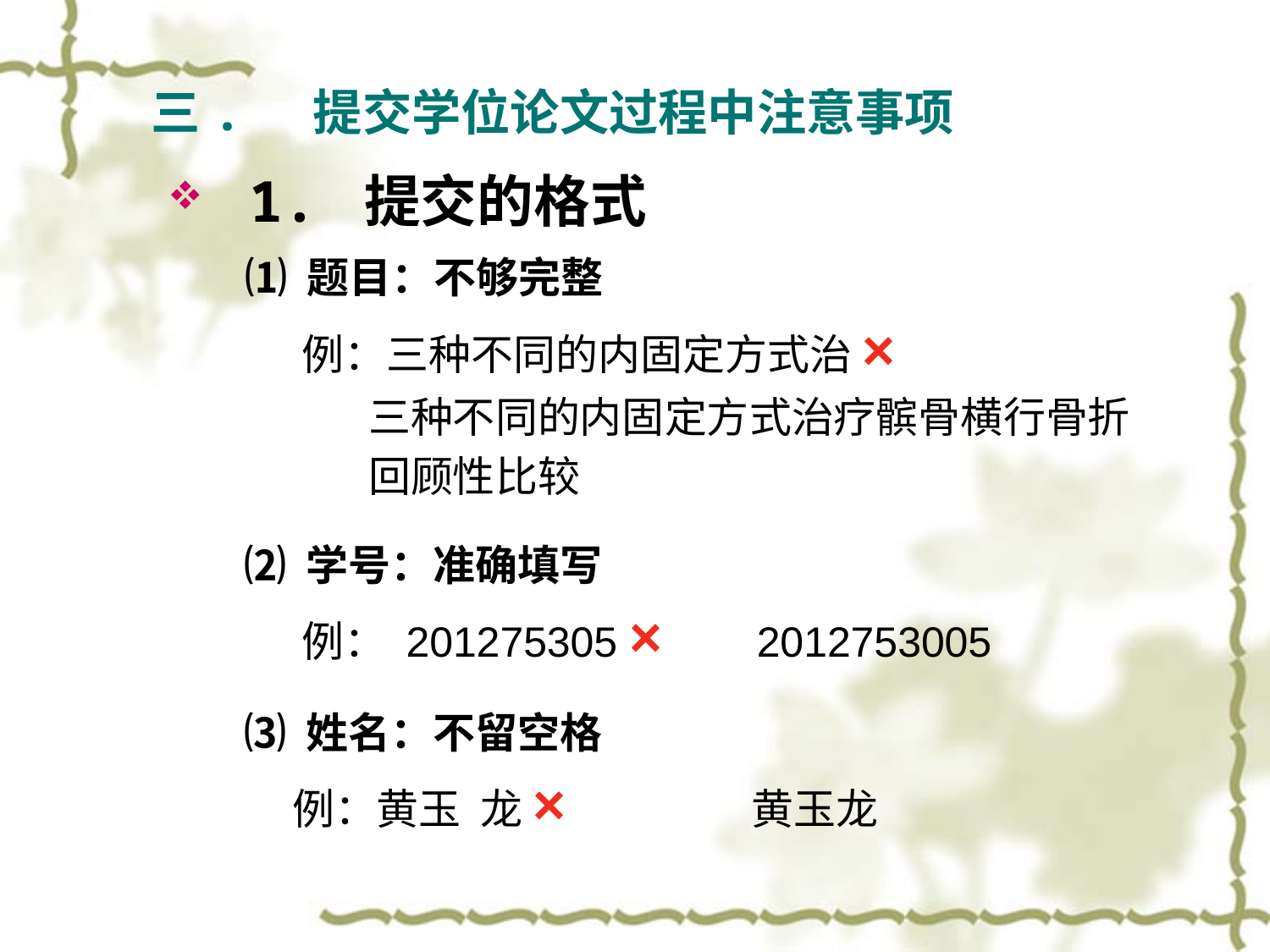

三.  提交学位论文过程中注意事项

 1. 提交的格式
       ⑴ 题目：不够完整
             例：三种不同的内固定方式治×
                    三种不同的内固定方式治疗髌骨横行骨折
                    回顾性比较

        ⑵ 学号：准确填写
             例： 201275305 ×        2012753005

        ⑶ 姓名：不留空格
            例：黄玉  龙×           黄玉龙